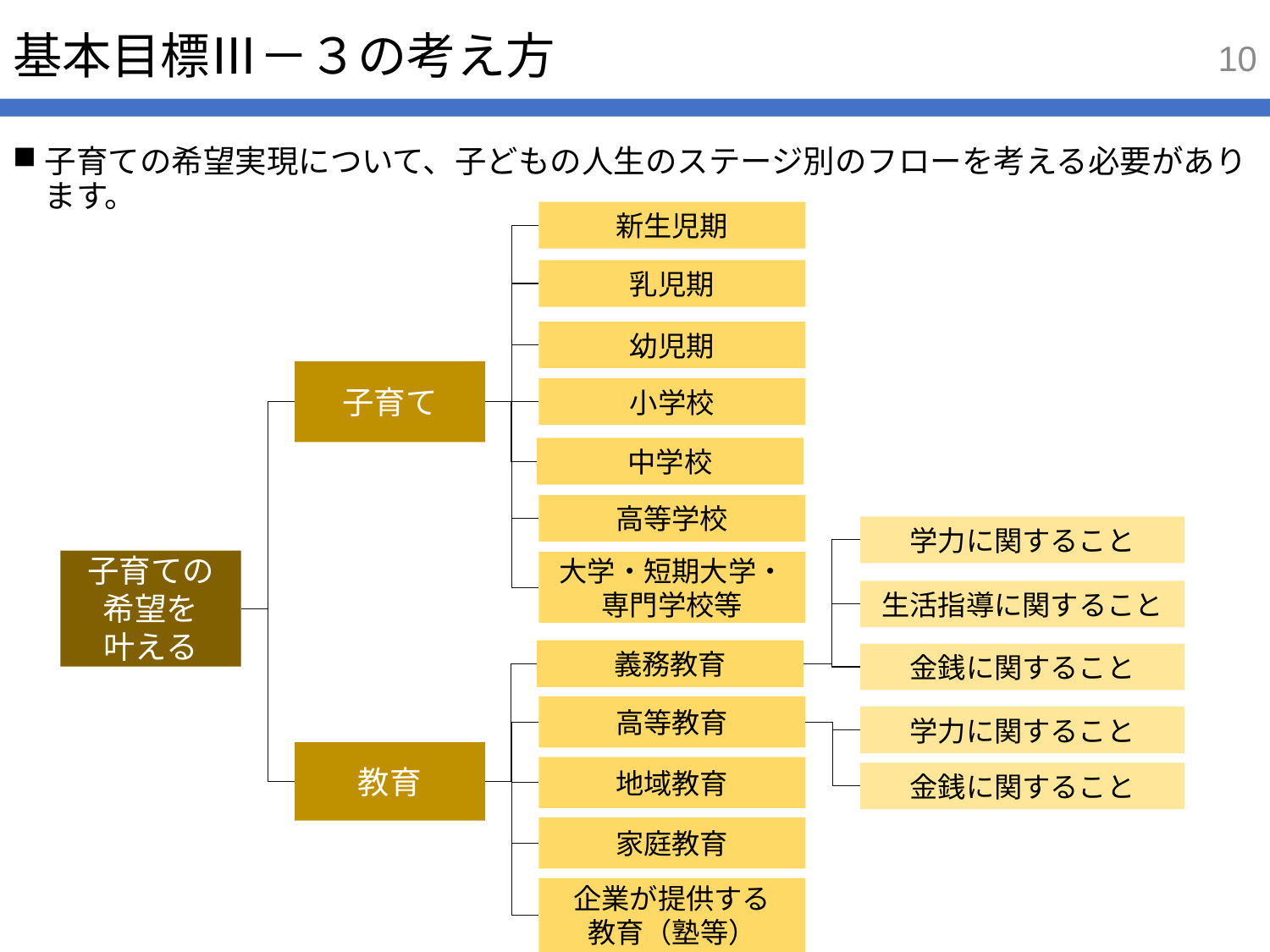

10
# 基本目標Ⅲ－３の考え方
子育ての希望実現について、子どもの人生のステージ別のフローを考える必要があります。
新生児期
乳児期
幼児期
子育て
小学校
中学校
高等学校
学力に関すること
子育ての
希望を
叶える
大学・短期大学・専門学校等
生活指導に関すること
義務教育
金銭に関すること
高等教育
学力に関すること
教育
地域教育
金銭に関すること
家庭教育
企業が提供する
教育（塾等）